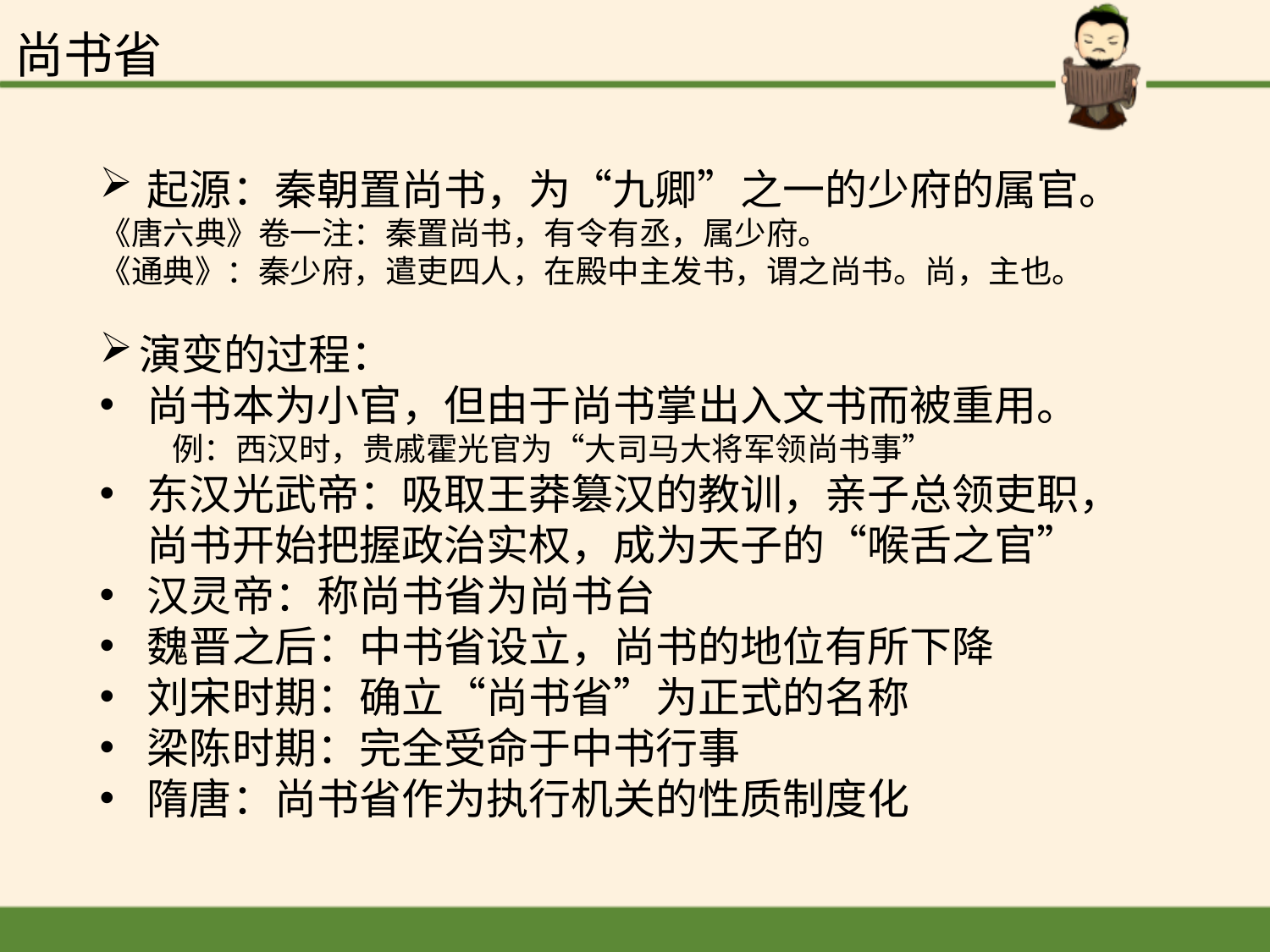

# 尚书省
起源：秦朝置尚书，为“九卿”之一的少府的属官。
《唐六典》卷一注：秦置尚书，有令有丞，属少府。
《通典》：秦少府，遣吏四人，在殿中主发书，谓之尚书。尚，主也。

演变的过程：
尚书本为小官，但由于尚书掌出入文书而被重用。
         例：西汉时，贵戚霍光官为“大司马大将军领尚书事”
东汉光武帝：吸取王莽篡汉的教训，亲子总领吏职，尚书开始把握政治实权，成为天子的“喉舌之官”
汉灵帝：称尚书省为尚书台
魏晋之后：中书省设立，尚书的地位有所下降
刘宋时期：确立“尚书省”为正式的名称
梁陈时期：完全受命于中书行事
隋唐：尚书省作为执行机关的性质制度化